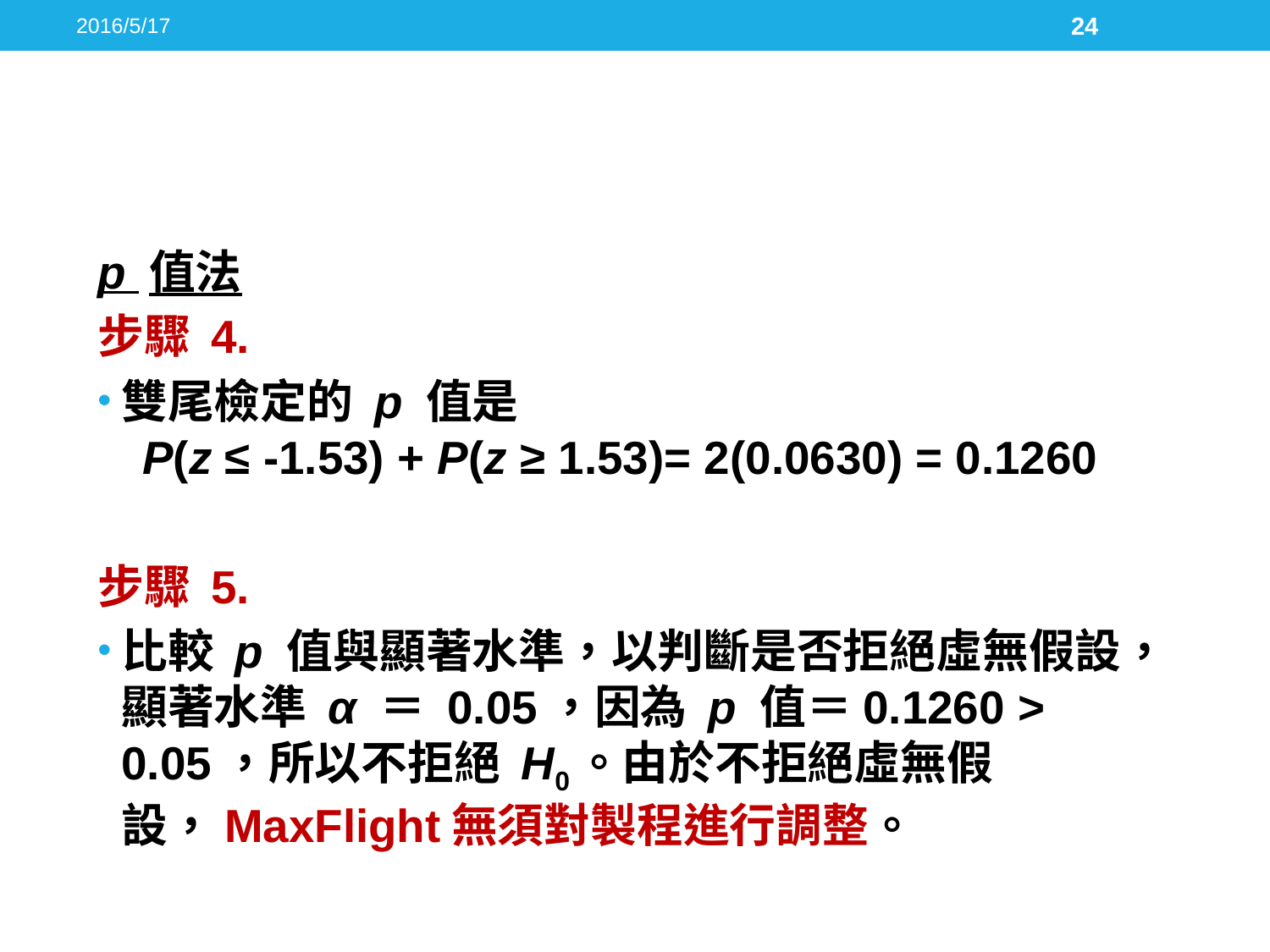

2016/5/17
24
#
p 值法
步驟 4.
雙尾檢定的 p 值是
 P(z ≤ -1.53) + P(z ≥ 1.53)= 2(0.0630) = 0.1260

步驟 5.
比較 p 值與顯著水準，以判斷是否拒絕虛無假設，顯著水準 α ＝ 0.05，因為 p 值＝0.1260 > 0.05，所以不拒絕 H0。由於不拒絕虛無假設，MaxFlight無須對製程進行調整。